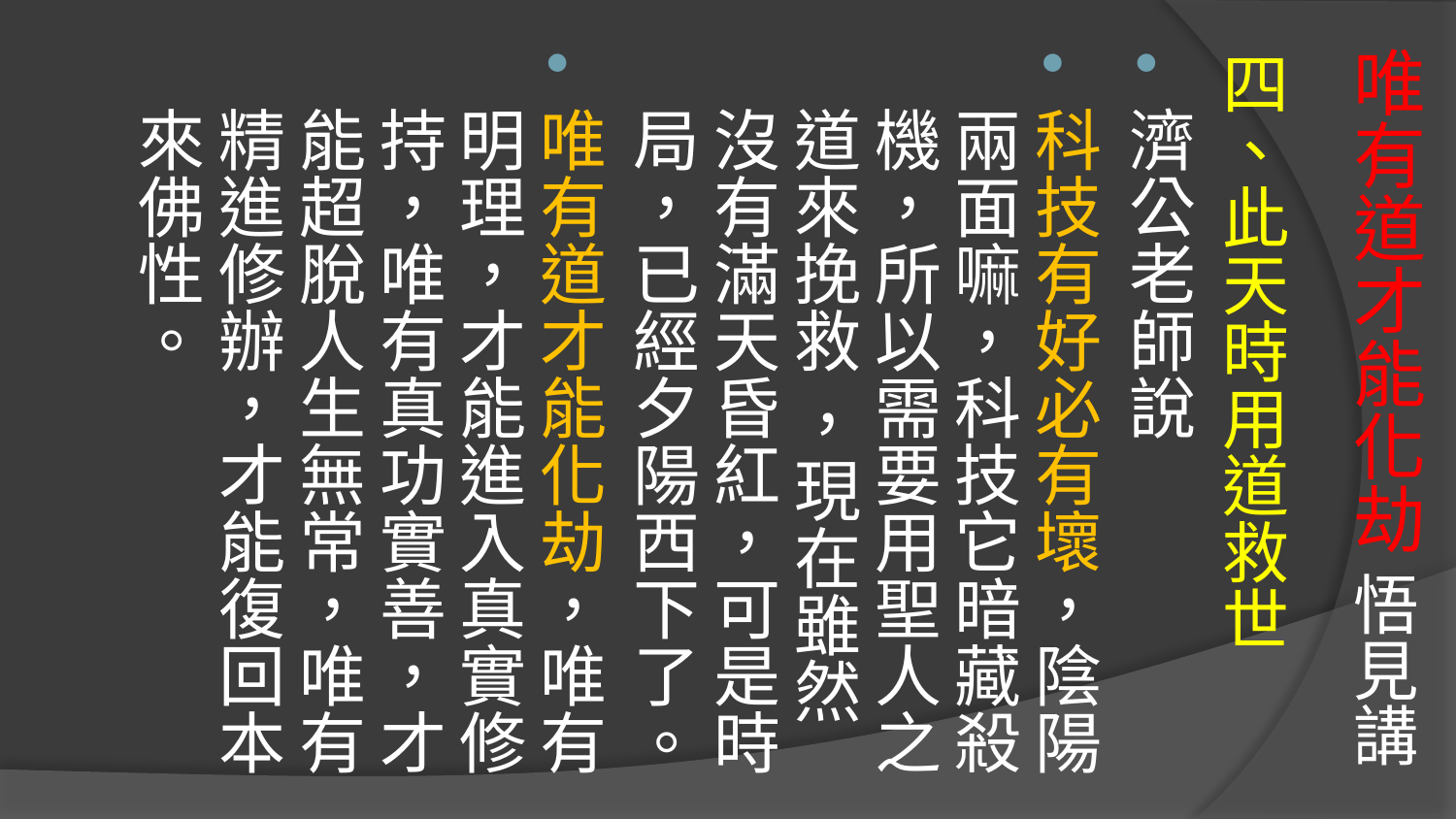

# 唯有道才能化劫 悟見講
四、此天時用道救世
濟公老師說
科技有好必有壞，陰陽兩面嘛，科技它暗藏殺機，所以需要用聖人之道來挽救 ，現在雖然沒有滿天昏紅，可是時局，已經夕陽西下了。
唯有道才能化劫，唯有明理，才能進入真實修持，唯有真功實善，才能超脫人生無常，唯有精進修辦，才能復回本來佛性。